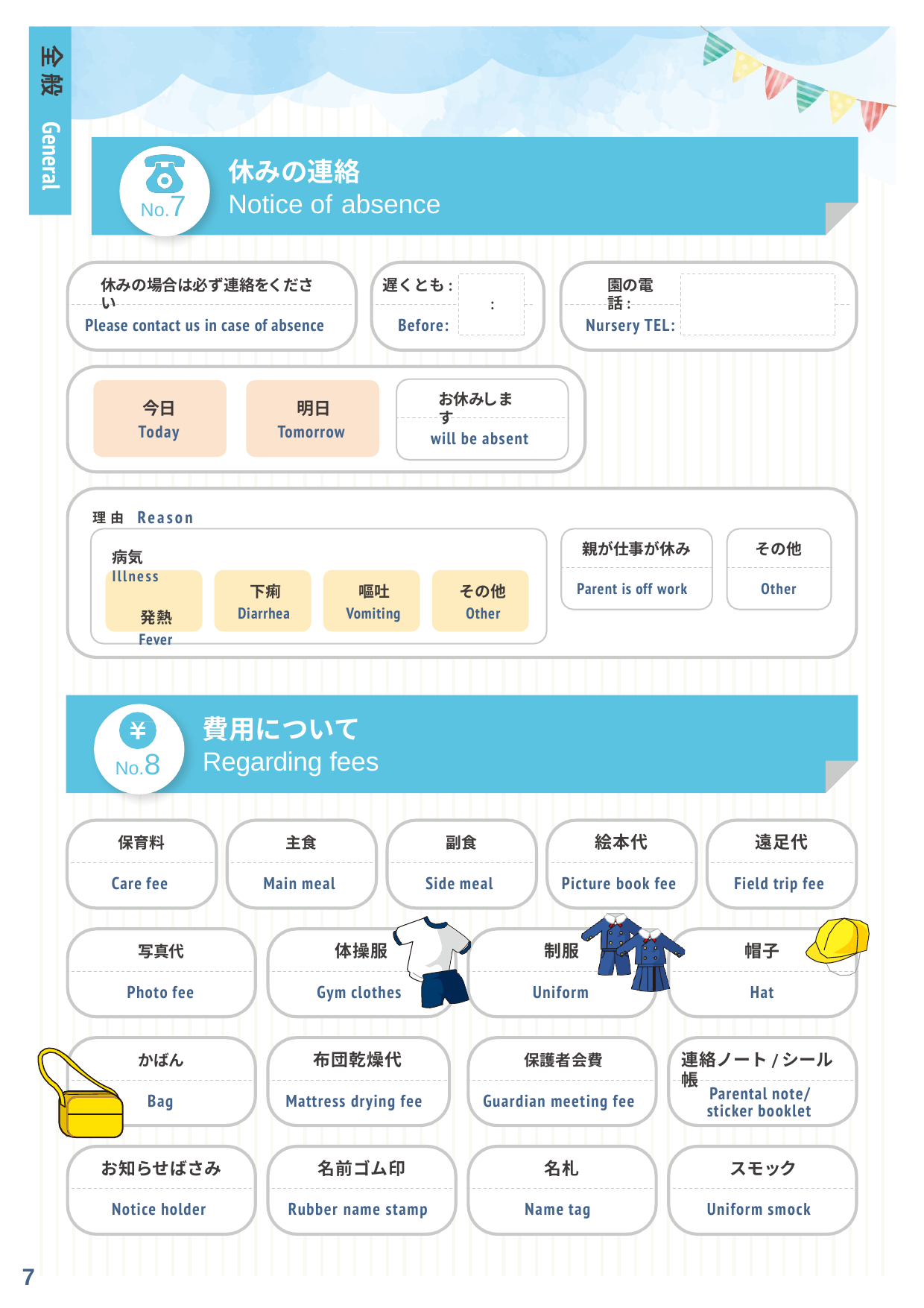

全 般
General

休みの連絡

No.7
Notice of absence

休みの場合は必ず連絡をください
遅くとも:
園の電話:

:
Please contact us in case of absence
Before:
Nursery TEL:

お休みします
今日
明日
Today
Tomorrow
will be absent

理 由 Reason
病気	Illness

発熱
Fever

その他
親が仕事が休み

Parent is off work
Other
下痢
嘔吐
その他
Diarrhea
Vomiting
Other

費用について

No.8
Regarding fees

絵本代
遠足代
保育料
主食
副食
Care fee
Main meal
Side meal
Picture book fee
Field trip fee

体操服
制服
帽子
写真代
Photo fee
Gym clothes
Uniform
Hat

布団乾燥代
連絡ノート/シール帳

保護者会費
かばん
Parental note/
Bag
Mattress drying fee
Guardian meeting fee
sticker booklet

お知らせばさみ
名前ゴム印
名札
スモック

Notice holder
Rubber name stamp
Name tag
Uniform smock
7